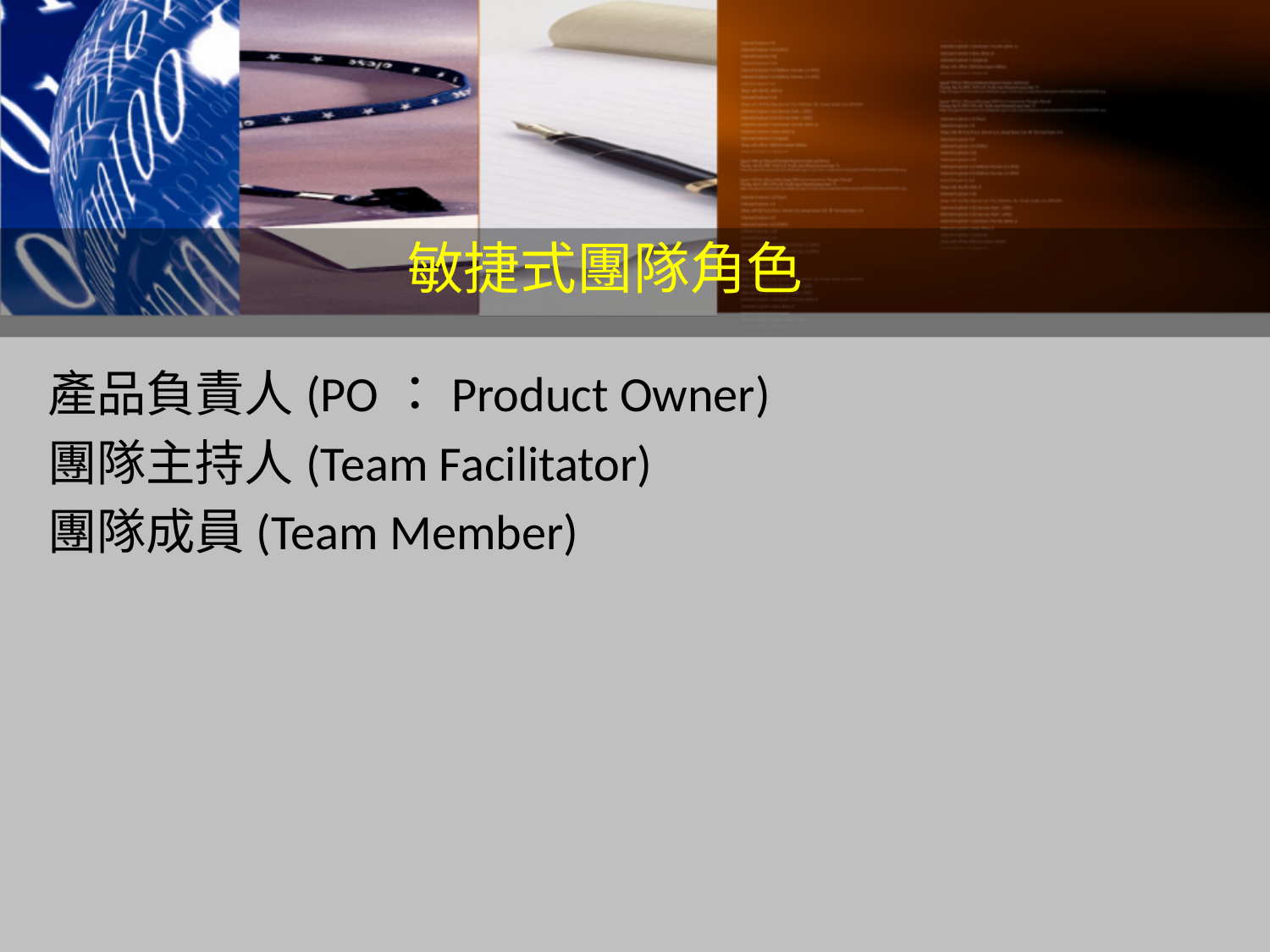

敏捷式團隊角色
產品負責人(PO：Product Owner)
團隊主持人(Team Facilitator)
團隊成員(Team Member)